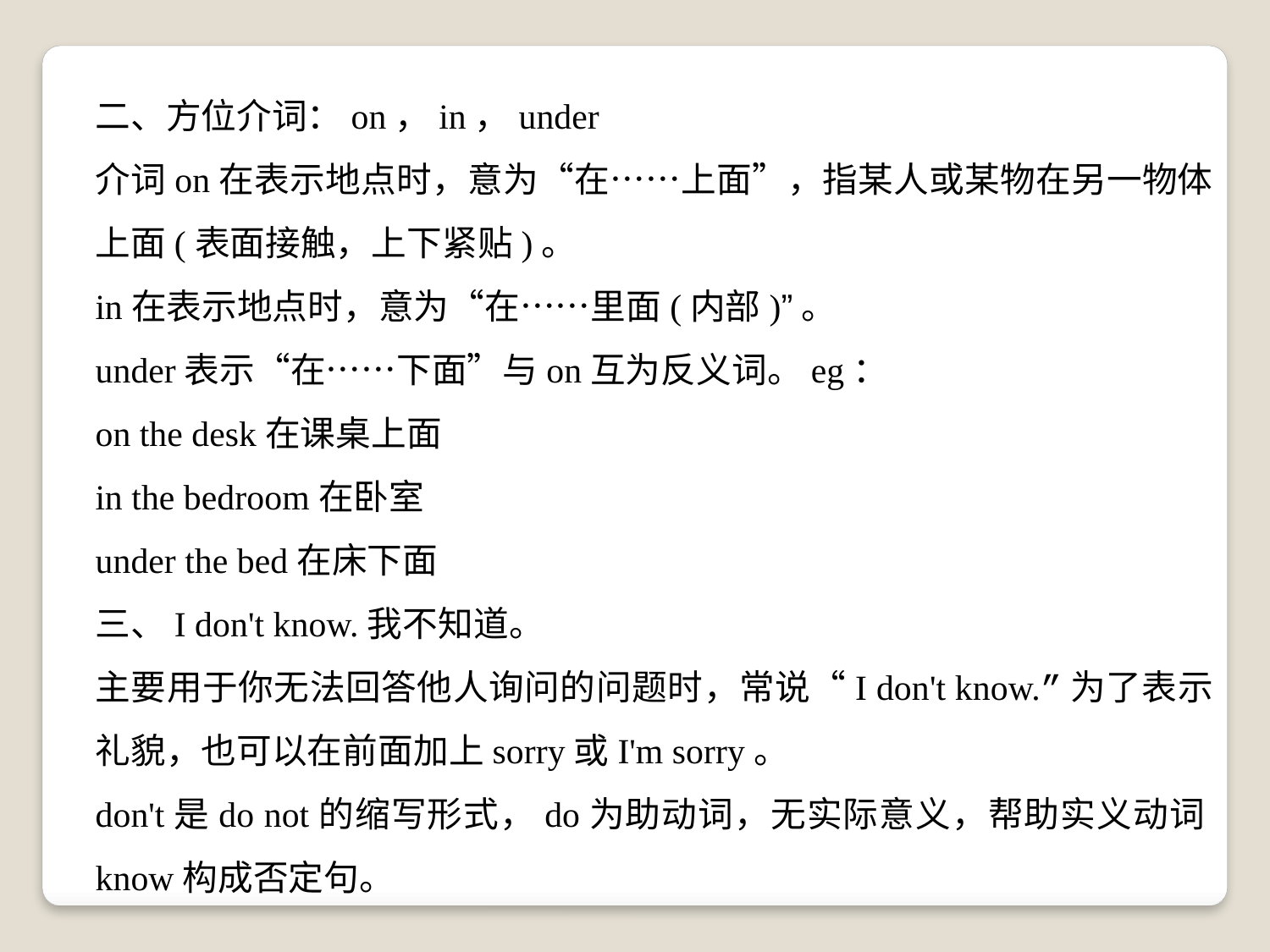

二、方位介词：on，in，under
介词on在表示地点时，意为“在……上面”，指某人或某物在另一物体上面(表面接触，上下紧贴)。
in在表示地点时，意为“在……里面(内部)”。
under表示“在……下面”与on互为反义词。eg：
on the desk在课桌上面
in the bedroom在卧室
under the bed在床下面
三、I don't know.我不知道。
主要用于你无法回答他人询问的问题时，常说“I don't know.”为了表示礼貌，也可以在前面加上sorry或I'm sorry。
don't是do not的缩写形式，do为助动词，无实际意义，帮助实义动词know构成否定句。